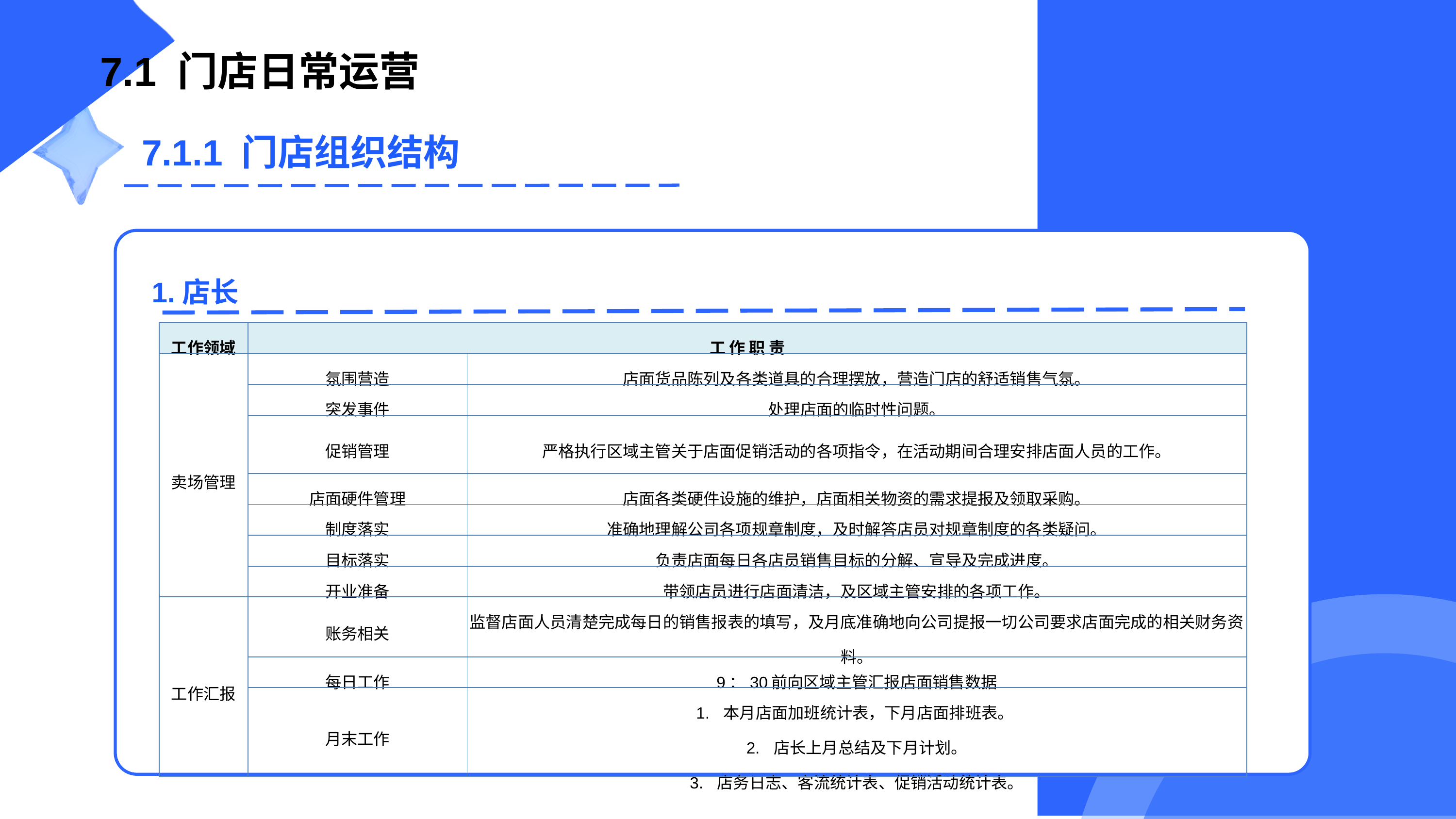

7.1 门店日常运营

7.1.1 门店组织结构

1.店长

| 工作领域 | 工 作 职 责 |  |
| --- | --- | --- |
| 卖场管理 | 氛围营造 | 店面货品陈列及各类道具的合理摆放，营造门店的舒适销售气氛。 |
|  | 突发事件 | 处理店面的临时性问题。 |
|  | 促销管理 | 严格执行区域主管关于店面促销活动的各项指令，在活动期间合理安排店面人员的工作。 |
|  | 店面硬件管理 | 店面各类硬件设施的维护，店面相关物资的需求提报及领取采购。 |
|  | 制度落实 | 准确地理解公司各项规章制度，及时解答店员对规章制度的各类疑问。 |
|  | 目标落实 | 负责店面每日各店员销售目标的分解、宣导及完成进度。 |
|  | 开业准备 | 带领店员进行店面清洁，及区域主管安排的各项工作。 |
| 工作汇报 | 账务相关 | 监督店面人员清楚完成每日的销售报表的填写，及月底准确地向公司提报一切公司要求店面完成的相关财务资料。 |
|  | 每日工作 | 9：30前向区域主管汇报店面销售数据 |
|  | 月末工作 | 本月店面加班统计表，下月店面排班表。 店长上月总结及下月计划。 店务日志、客流统计表、促销活动统计表。 |